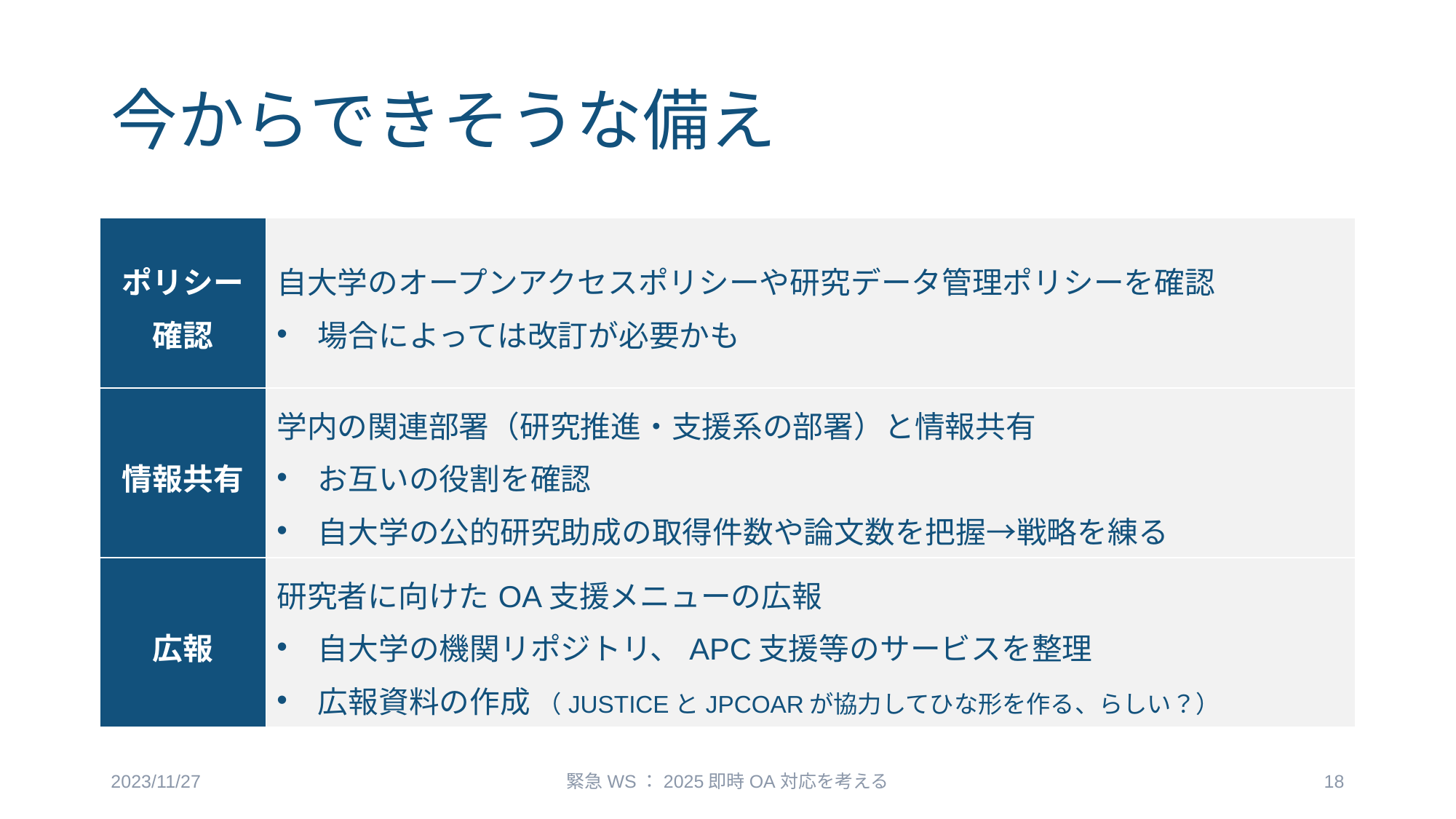

# 今からできそうな備え
| ポリシー 確認 | 自大学のオープンアクセスポリシーや研究データ管理ポリシーを確認 場合によっては改訂が必要かも |
| --- | --- |
| 情報共有 | 学内の関連部署（研究推進・支援系の部署）と情報共有 お互いの役割を確認 自大学の公的研究助成の取得件数や論文数を把握→戦略を練る |
| 広報 | 研究者に向けたOA支援メニューの広報 自大学の機関リポジトリ、APC支援等のサービスを整理 広報資料の作成 （JUSTICEとJPCOARが協力してひな形を作る、らしい？） |
2023/11/27
緊急WS：2025即時OA対応を考える
18